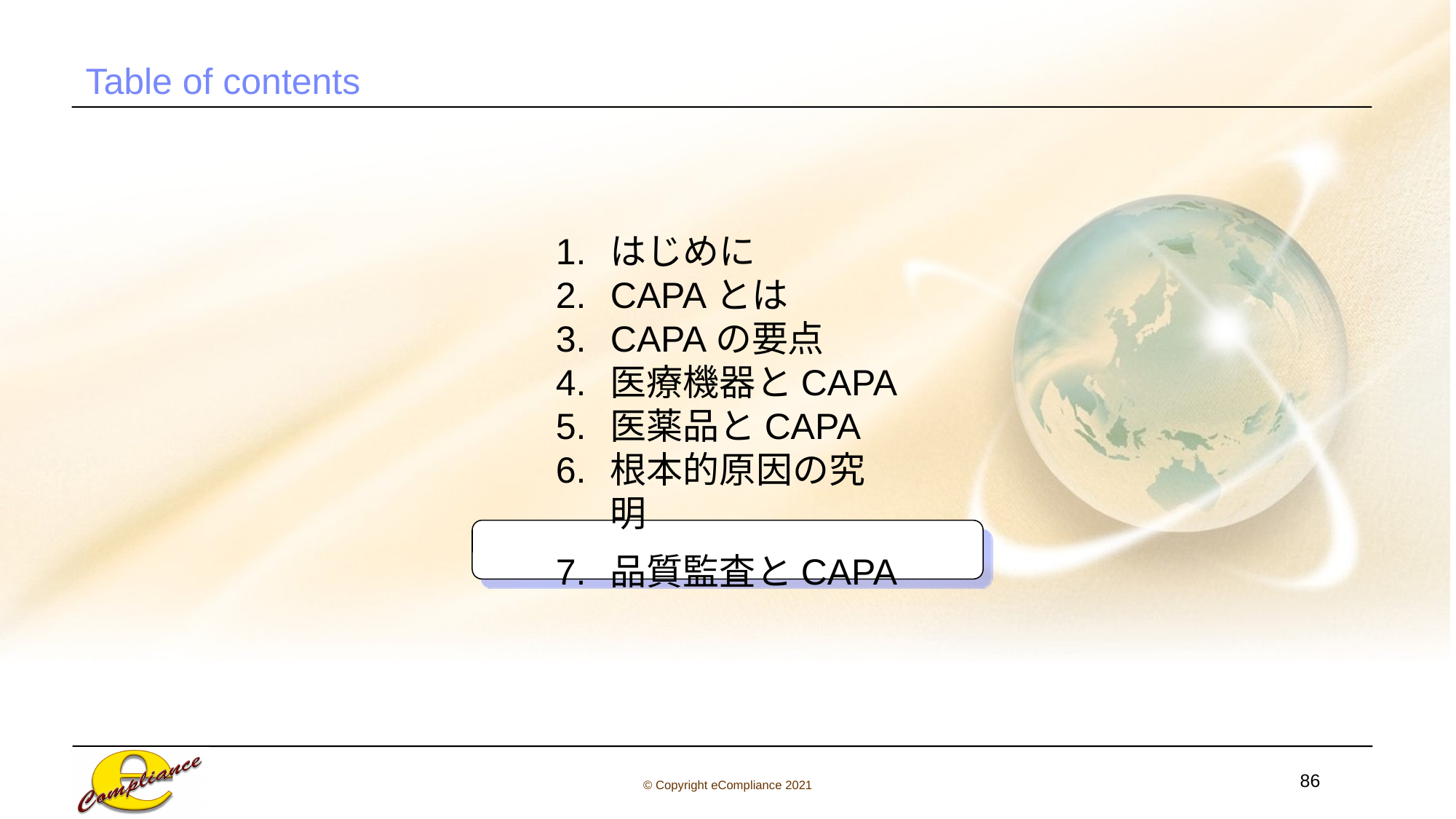

Table of contents
はじめに
CAPAとは
CAPAの要点
医療機器とCAPA
医薬品とCAPA
根本的原因の究明

品質監査とCAPA